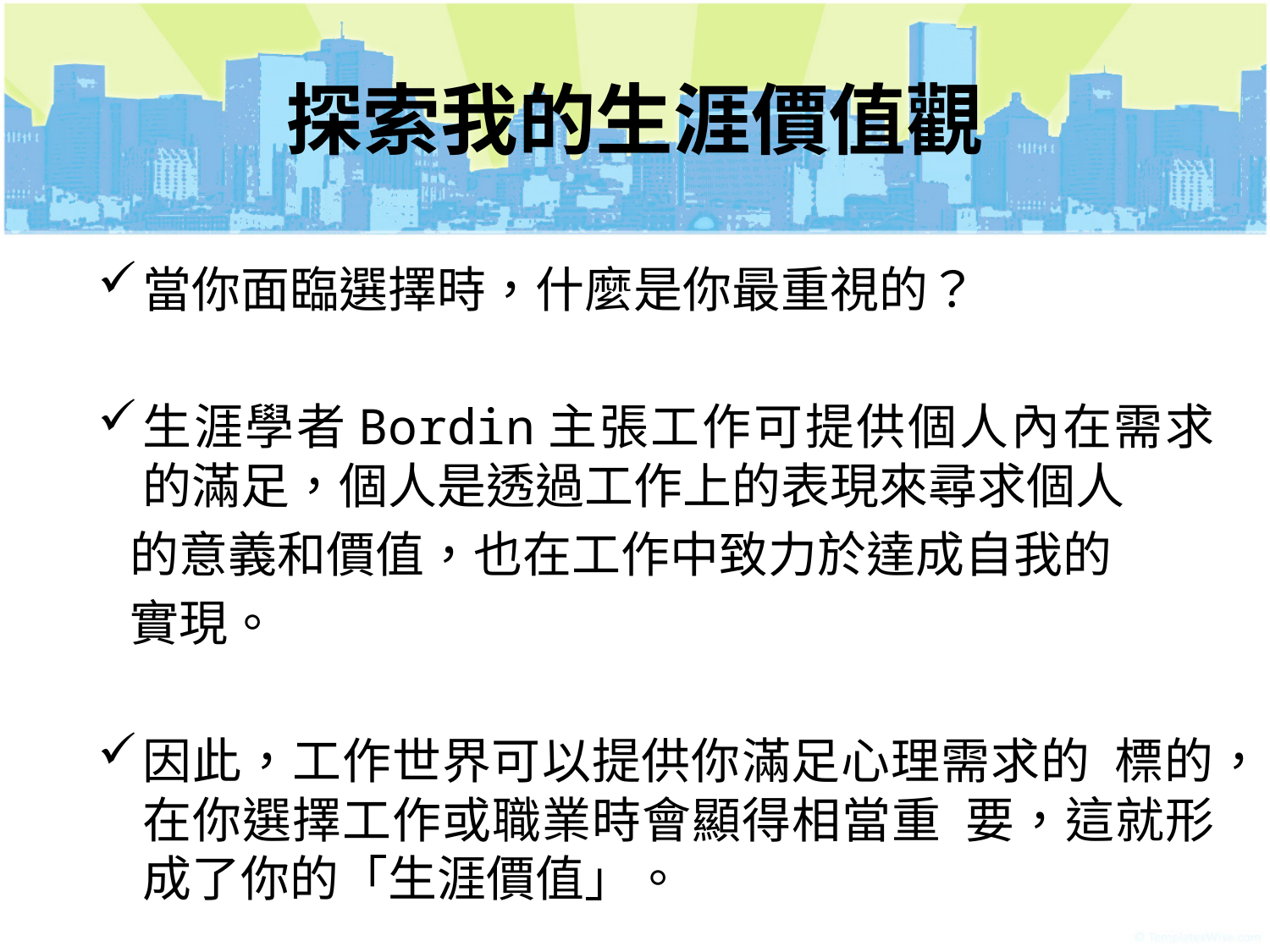

# 探索我的生涯價值觀
當你面臨選擇時，什麼是你最重視的？

生涯學者Bordin主張工作可提供個人內在需求的滿足，個人是透過工作上的表現來尋求個人
  的意義和價值，也在工作中致力於達成自我的
  實現。

因此，工作世界可以提供你滿足心理需求的  標的，在你選擇工作或職業時會顯得相當重  要，這就形成了你的「生涯價值」。